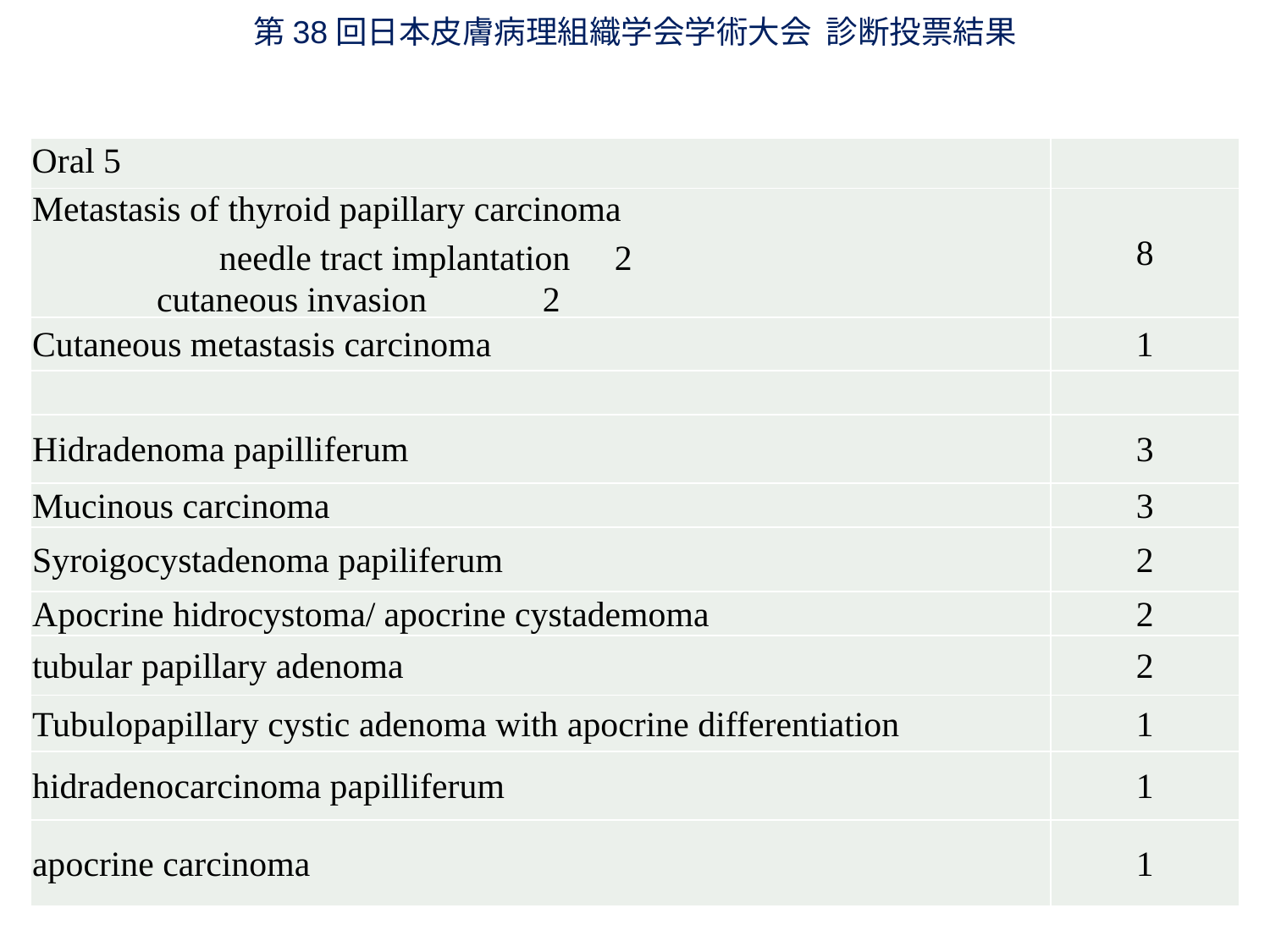

第38回日本皮膚病理組織学会学術大会  診断投票結果
| Oral 5 |  |
| --- | --- |
| Metastasis of thyroid papillary carcinoma 　　　　　needle tract implantation 2 cutaneous invasion 2 | 8 |
| Cutaneous metastasis carcinoma | 1 |
|  |  |
| Hidradenoma papilliferum | 3 |
| Mucinous carcinoma | 3 |
| Syroigocystadenoma papiliferum | 2 |
| Apocrine hidrocystoma/ apocrine cystademoma | 2 |
| tubular papillary adenoma | 2 |
| Tubulopapillary cystic adenoma with apocrine differentiation | 1 |
| hidradenocarcinoma papilliferum | 1 |
| apocrine carcinoma | 1 |